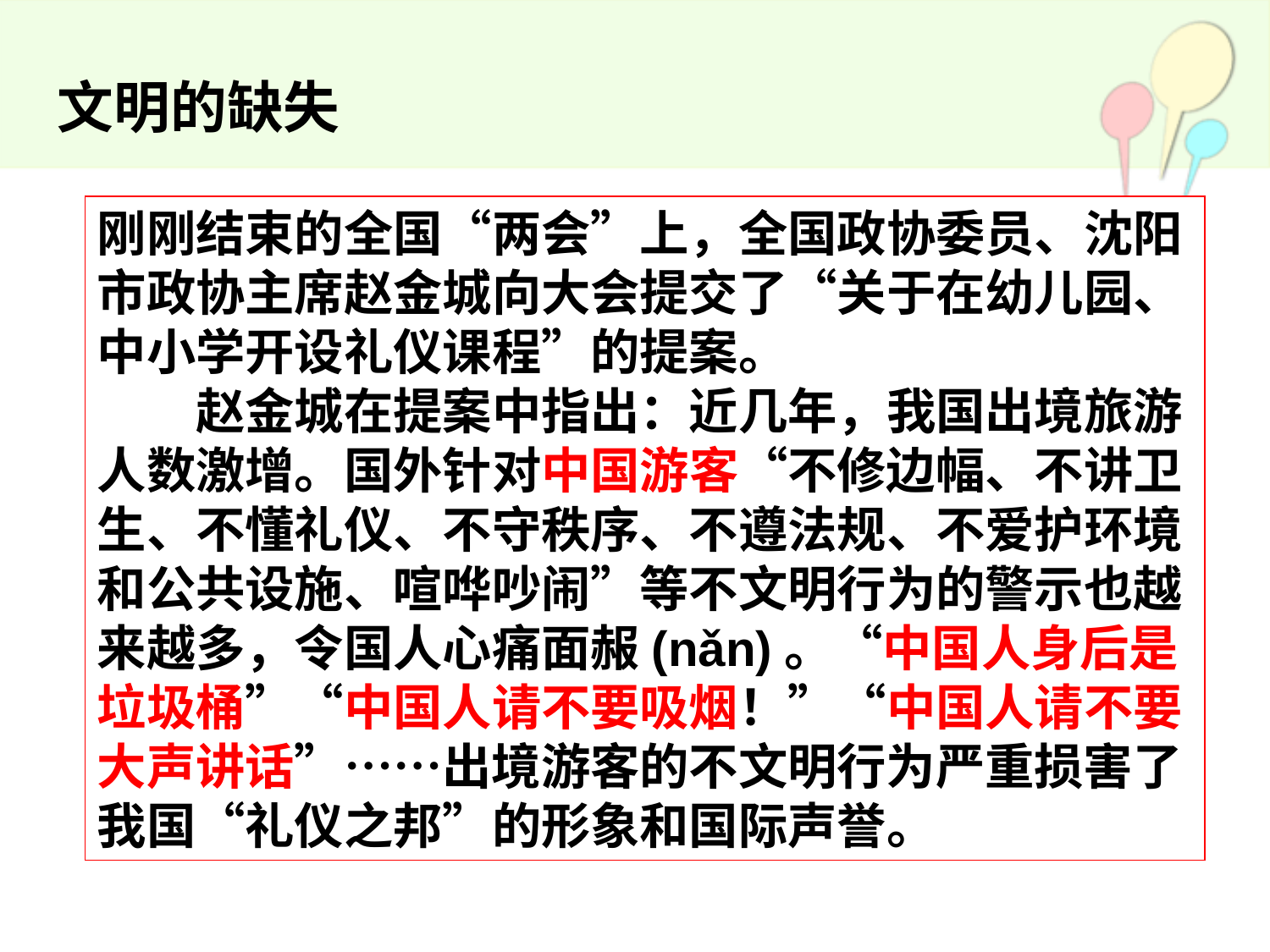

文明的缺失
刚刚结束的全国“两会”上，全国政协委员、沈阳市政协主席赵金城向大会提交了“关于在幼儿园、中小学开设礼仪课程”的提案。
　　赵金城在提案中指出：近几年，我国出境旅游人数激增。国外针对中国游客“不修边幅、不讲卫生、不懂礼仪、不守秩序、不遵法规、不爱护环境和公共设施、喧哗吵闹”等不文明行为的警示也越来越多，令国人心痛面赧(nǎn)。“中国人身后是垃圾桶”“中国人请不要吸烟！”“中国人请不要大声讲话”……出境游客的不文明行为严重损害了我国“礼仪之邦”的形象和国际声誉。